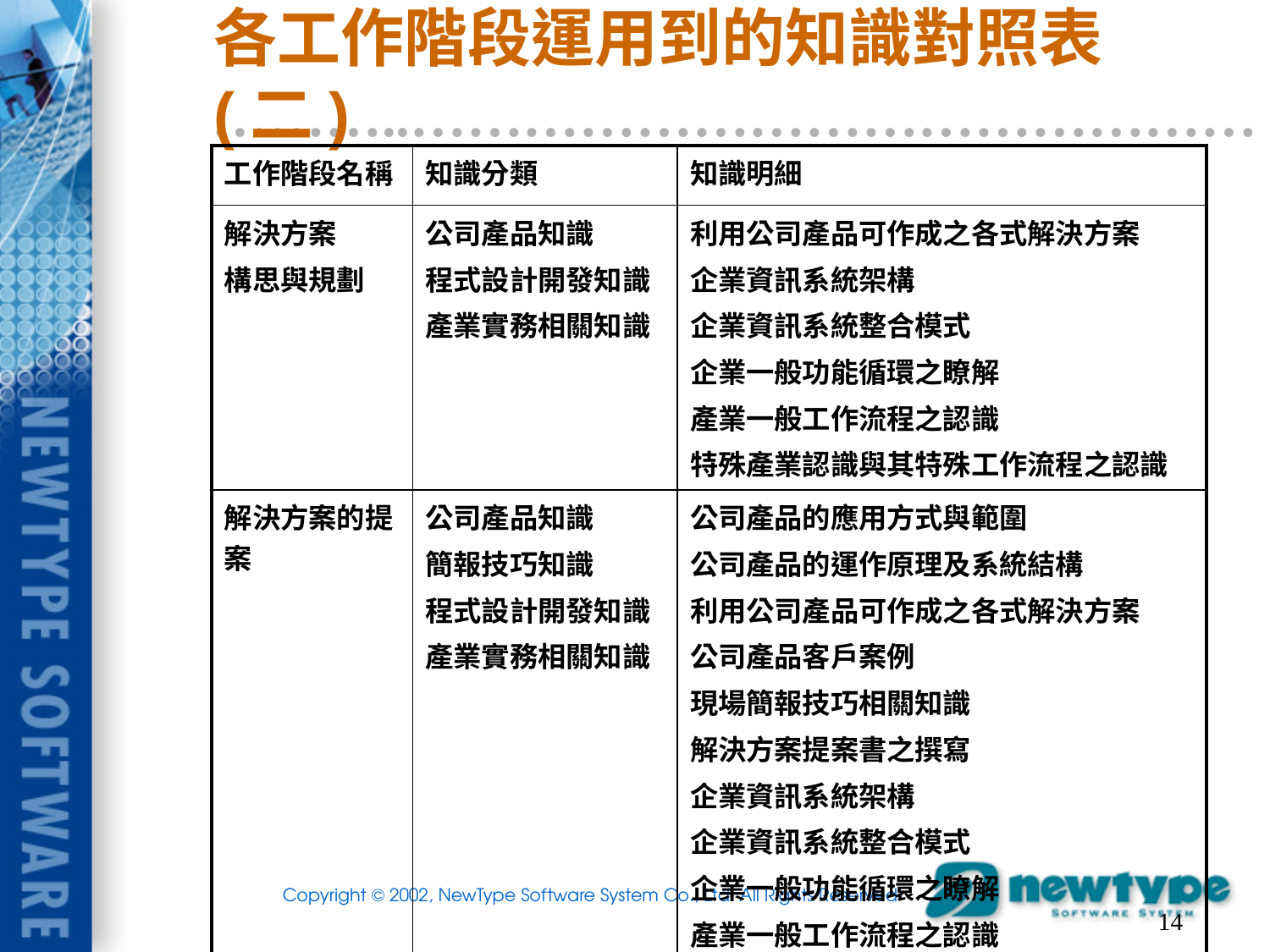

# 各工作階段運用到的知識對照表 (二)
| 工作階段名稱 | 知識分類 | 知識明細 |
| --- | --- | --- |
| 解決方案 構思與規劃 | 公司產品知識 程式設計開發知識 產業實務相關知識 | 利用公司產品可作成之各式解決方案 企業資訊系統架構 企業資訊系統整合模式 企業一般功能循環之瞭解 產業一般工作流程之認識 特殊產業認識與其特殊工作流程之認識 |
| 解決方案的提案 | 公司產品知識 簡報技巧知識 程式設計開發知識 產業實務相關知識 | 公司產品的應用方式與範圍 公司產品的運作原理及系統結構 利用公司產品可作成之各式解決方案 公司產品客戶案例 現場簡報技巧相關知識 解決方案提案書之撰寫 企業資訊系統架構 企業資訊系統整合模式 企業一般功能循環之瞭解 產業一般工作流程之認識 特殊產業認識與其特殊工作流程之認識 |

14